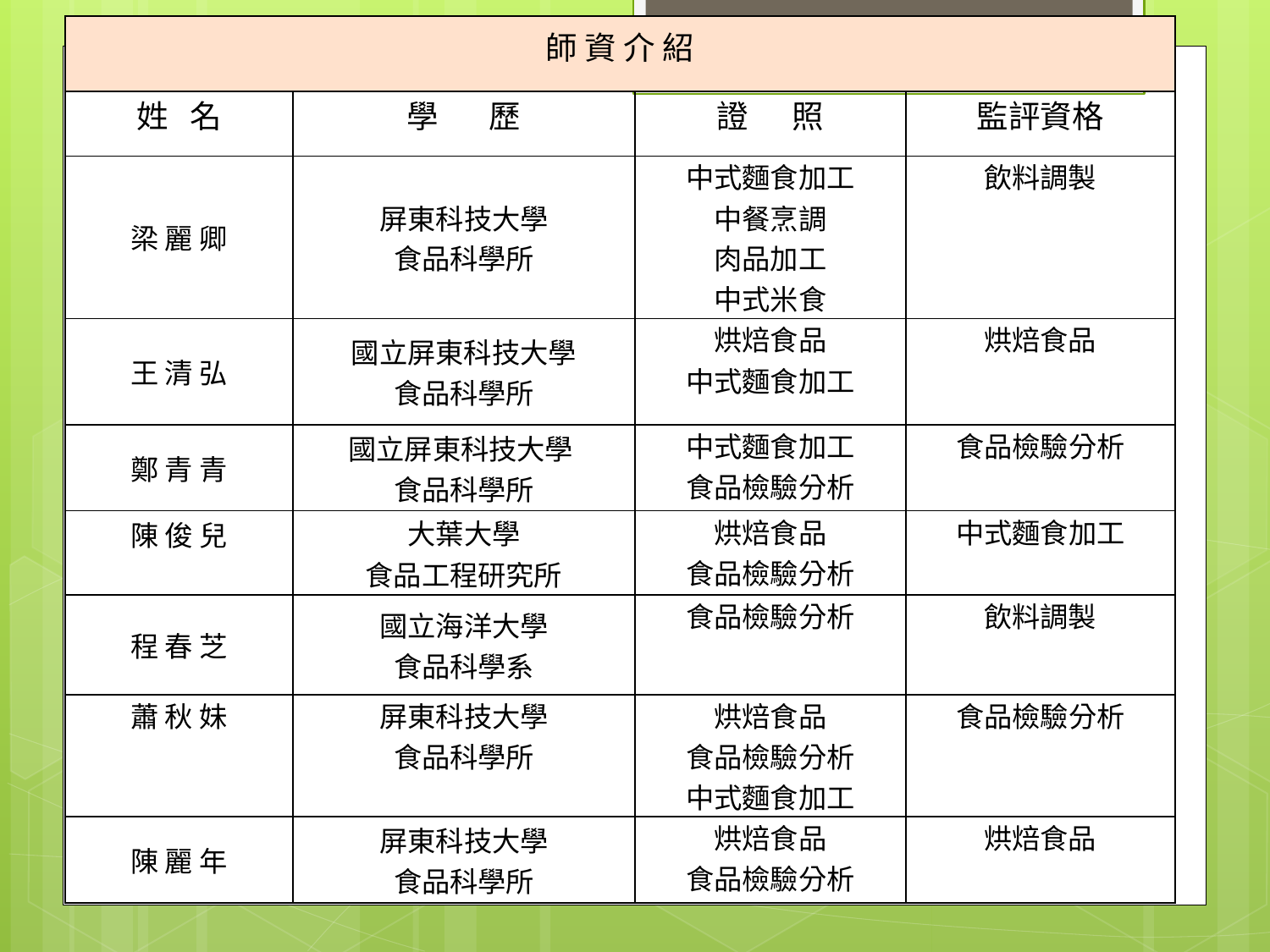

| 師 資 介 紹 |  |  |  |
| --- | --- | --- | --- |
| 姓   名 | 學       歷 | 證 照 | 監評資格 |
| 梁 麗 卿 | 屏東科技大學 食品科學所 | 中式麵食加工 中餐烹調 肉品加工 中式米食 | 飲料調製 |
| 王 清 弘 | 國立屏東科技大學 食品科學所 | 烘焙食品 中式麵食加工 | 烘焙食品 |
| 鄭 青 青 | 國立屏東科技大學 食品科學所 | 中式麵食加工 食品檢驗分析 | 食品檢驗分析 |
| 陳 俊 兒 | 大葉大學 食品工程研究所 | 烘焙食品 食品檢驗分析 | 中式麵食加工 |
| 程 春 芝 | 國立海洋大學 食品科學系 | 食品檢驗分析 | 飲料調製 |
| 蕭 秋 妹 | 屏東科技大學 食品科學所 | 烘焙食品 食品檢驗分析 中式麵食加工 | 食品檢驗分析 |
| 陳 麗 年 | 屏東科技大學 食品科學所 | 烘焙食品 食品檢驗分析 | 烘焙食品 |